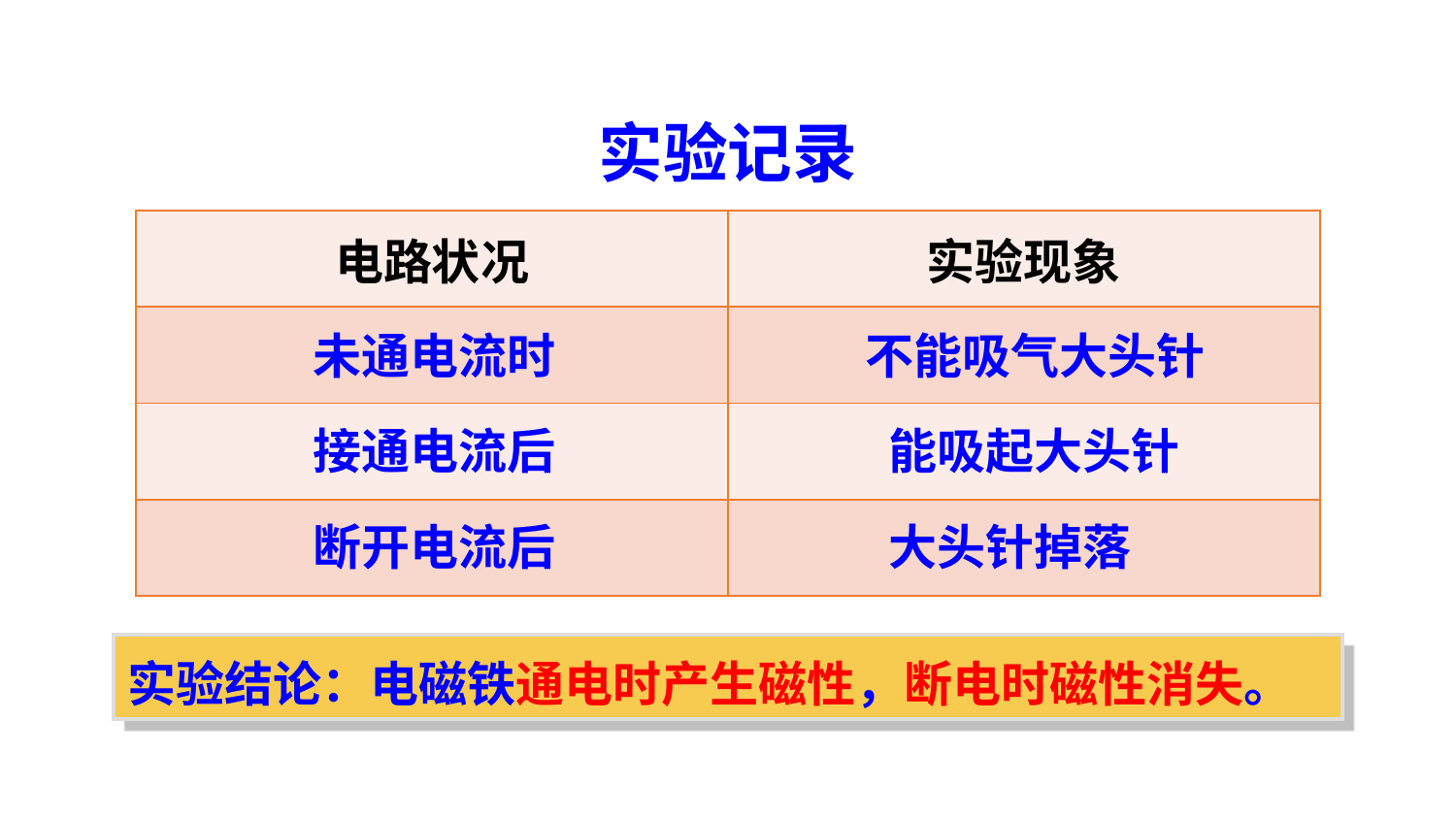

实验记录
| 电路状况 | 实验现象 |
| --- | --- |
|  |  |
|  |  |
|  |  |
不能吸气大头针
未通电流时
接通电流后
能吸起大头针
断开电流后
大头针掉落
实验结论：电磁铁通电时产生磁性，断电时磁性消失。